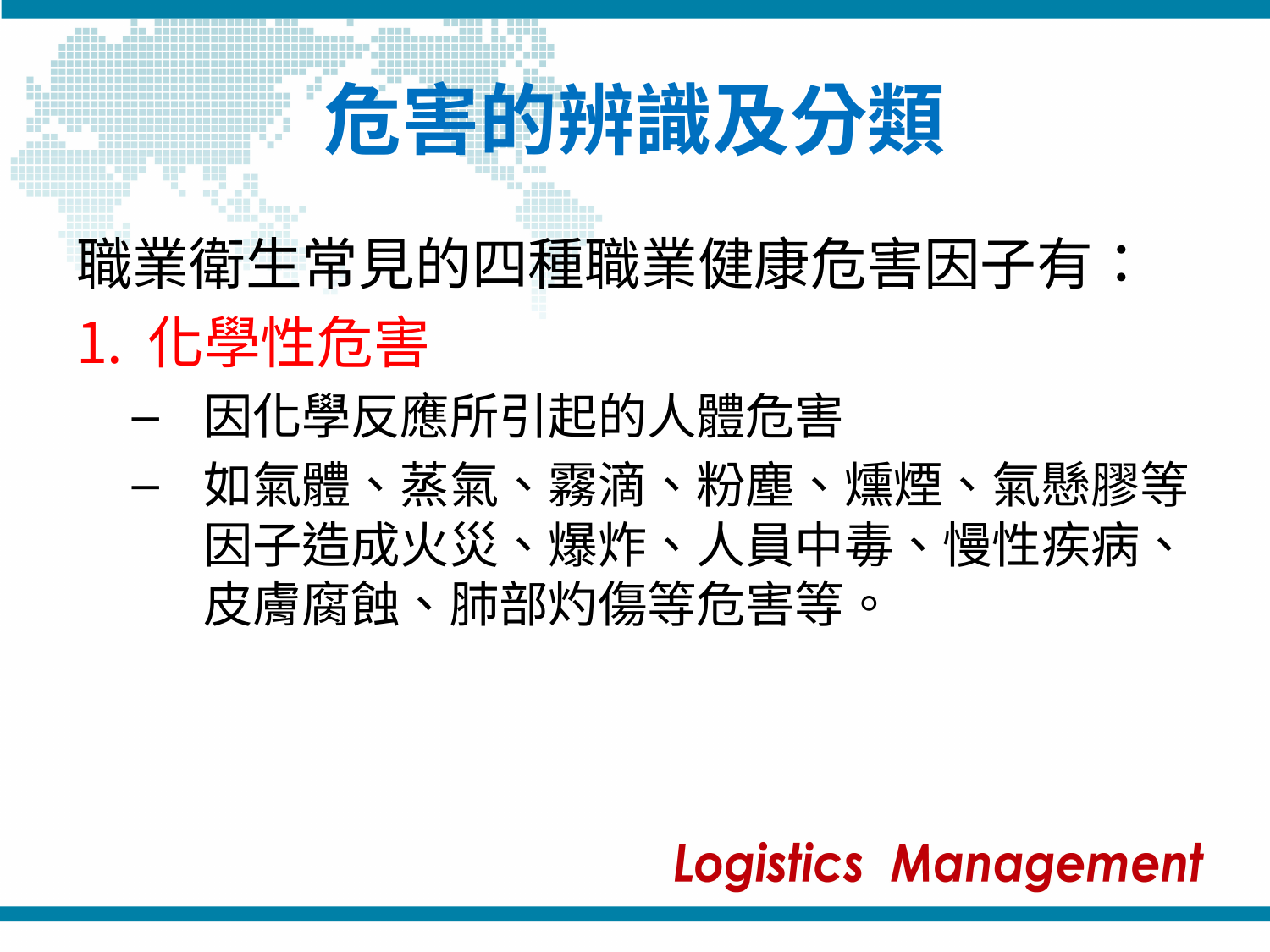

# 危害的辨識及分類
職業衛生常見的四種職業健康危害因子有：
化學性危害
因化學反應所引起的人體危害
如氣體、蒸氣、霧滴、粉塵、燻煙、氣懸膠等因子造成火災、爆炸、人員中毒、慢性疾病、皮膚腐蝕、肺部灼傷等危害等。